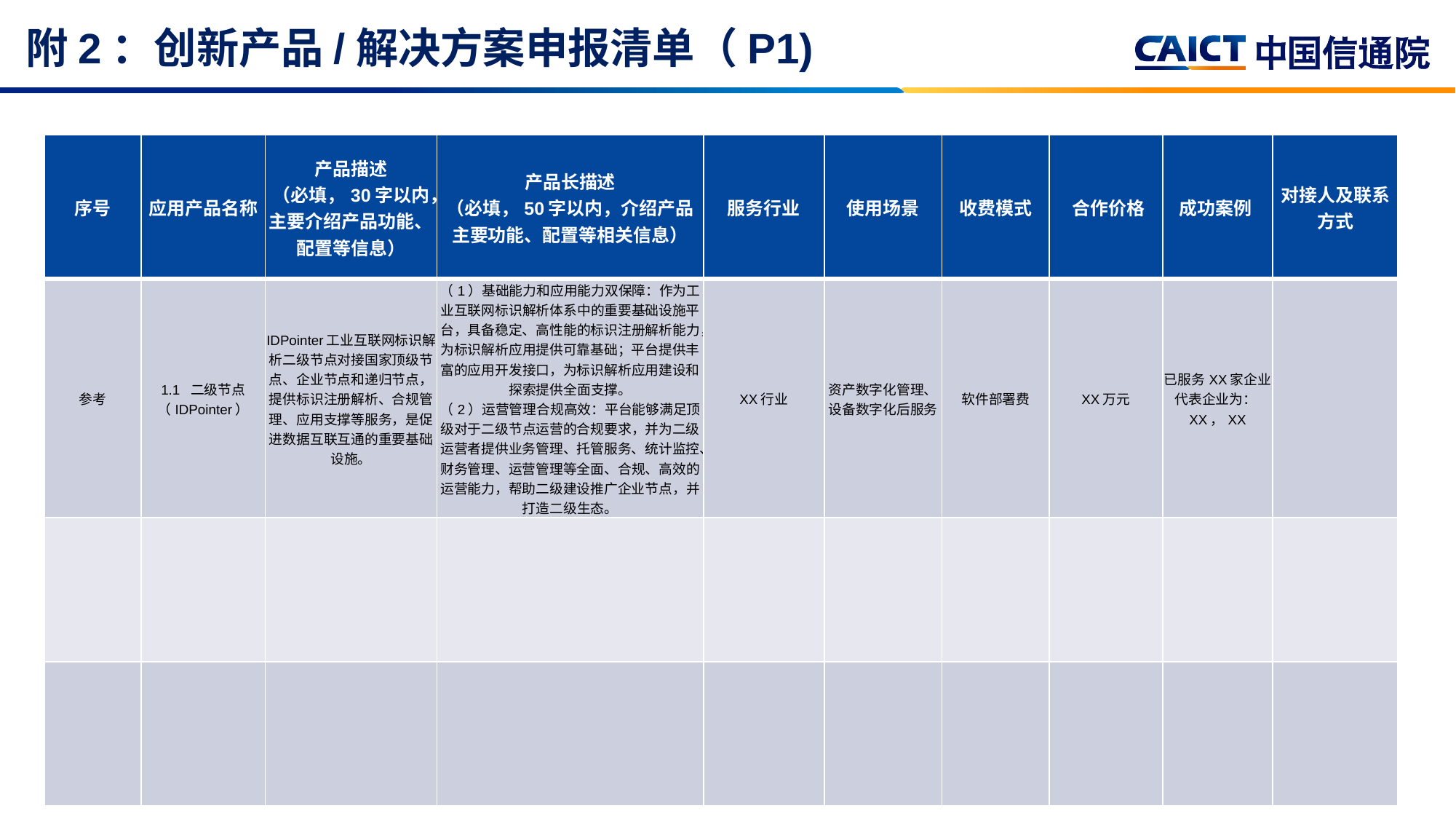

# 附2：创新产品/解决方案申报清单（P1)
| 序号 | 应用产品名称 | 产品描述 （必填，30字以内，主要介绍产品功能、配置等信息） | 产品长描述 （必填，50字以内，介绍产品主要功能、配置等相关信息） | 服务行业 | 使用场景 | 收费模式 | 合作价格 | 成功案例 | 对接人及联系方式 |
| --- | --- | --- | --- | --- | --- | --- | --- | --- | --- |
| 参考 | 1.1 二级节点 （IDPointer） | IDPointer工业互联网标识解析二级节点对接国家顶级节点、企业节点和递归节点，提供标识注册解析、合规管理、应用支撑等服务，是促进数据互联互通的重要基础设施。 | （1）基础能力和应用能力双保障：作为工业互联网标识解析体系中的重要基础设施平台，具备稳定、高性能的标识注册解析能力，为标识解析应用提供可靠基础；平台提供丰富的应用开发接口，为标识解析应用建设和探索提供全面支撑。 （2）运营管理合规高效：平台能够满足顶级对于二级节点运营的合规要求，并为二级运营者提供业务管理、托管服务、统计监控、财务管理、运营管理等全面、合规、高效的运营能力，帮助二级建设推广企业节点，并打造二级生态。 | XX行业 | 资产数字化管理、设备数字化后服务 | 软件部署费 | XX万元 | 已服务XX家企业，代表企业为：XX，XX |  |
|  |  |  |  |  |  |  |  |  |  |
|  |  |  |  |  |  |  |  |  |  |